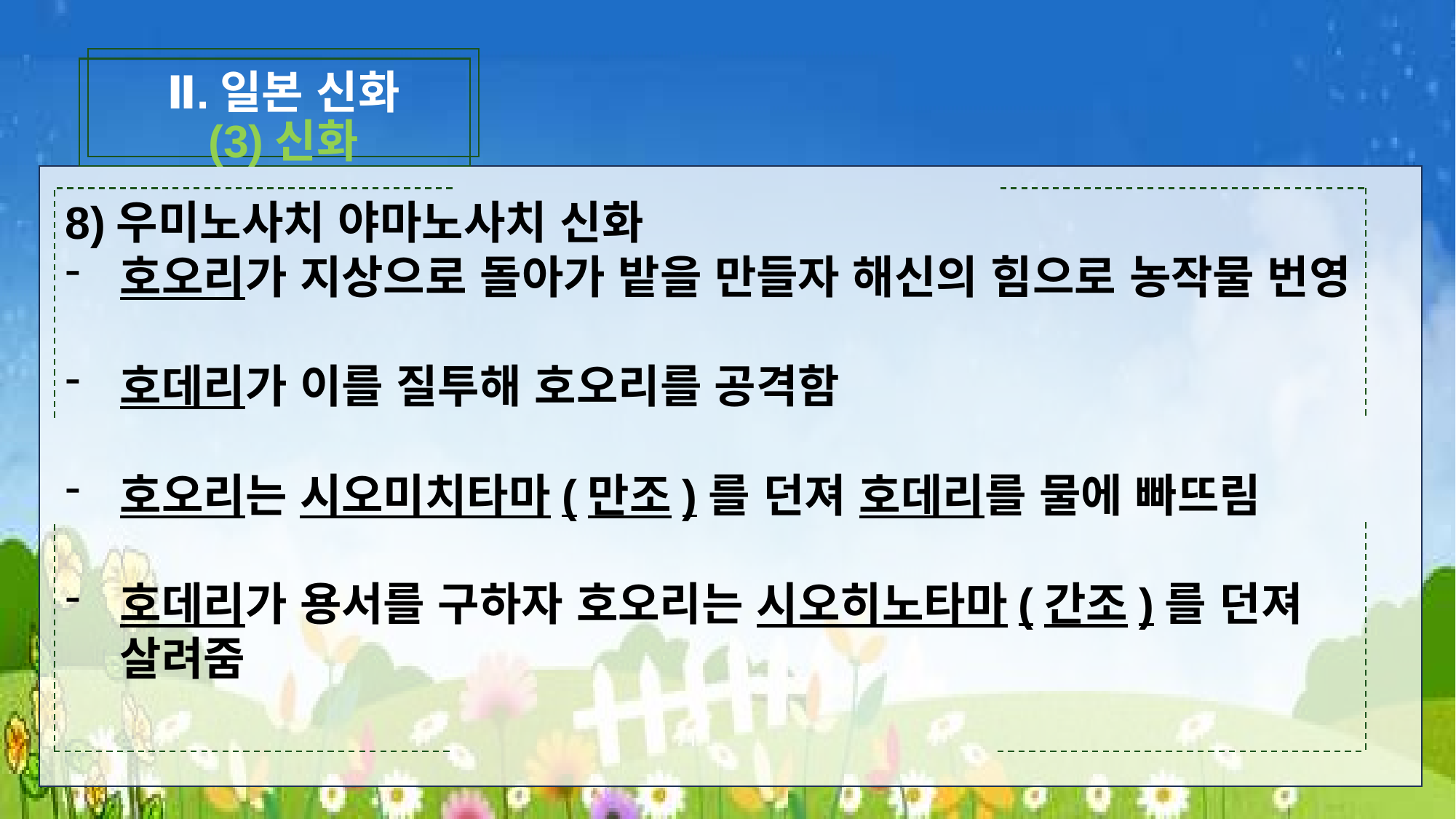

Ⅱ.일본 신화
(3)신화

8)우미노사치 야마노사치 신화
호오리가 지상으로 돌아가 밭을 만들자 해신의 힘으로 농작물 번영

호데리가 이를 질투해 호오리를 공격함

호오리는 시오미치타마(만조)를 던져 호데리를 물에 빠뜨림

호데리가 용서를 구하자 호오리는 시오히노타마(간조)를 던져 살려줌